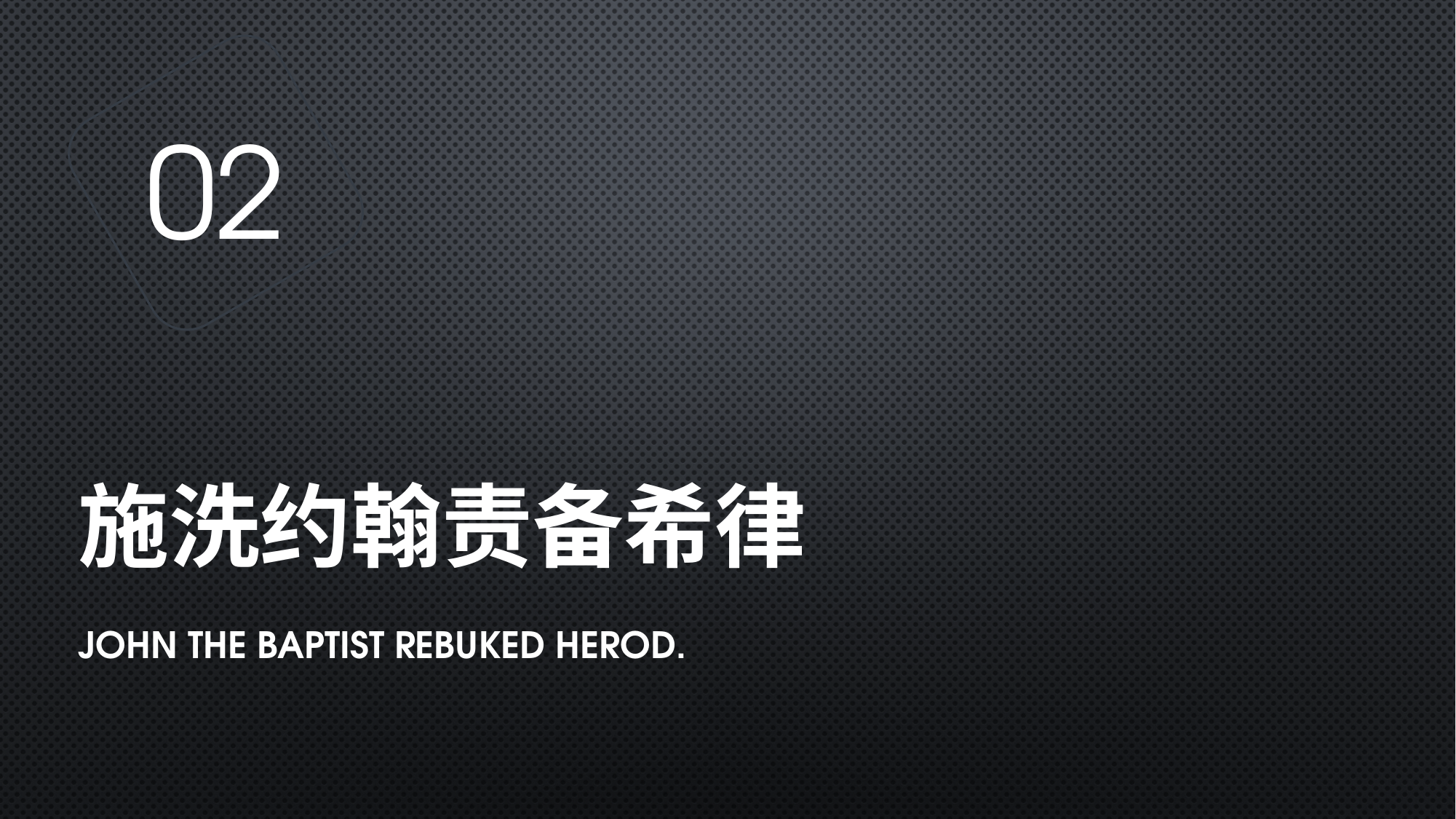

02
# 施洗约翰责备希律
John the Baptist rebuked Herod.